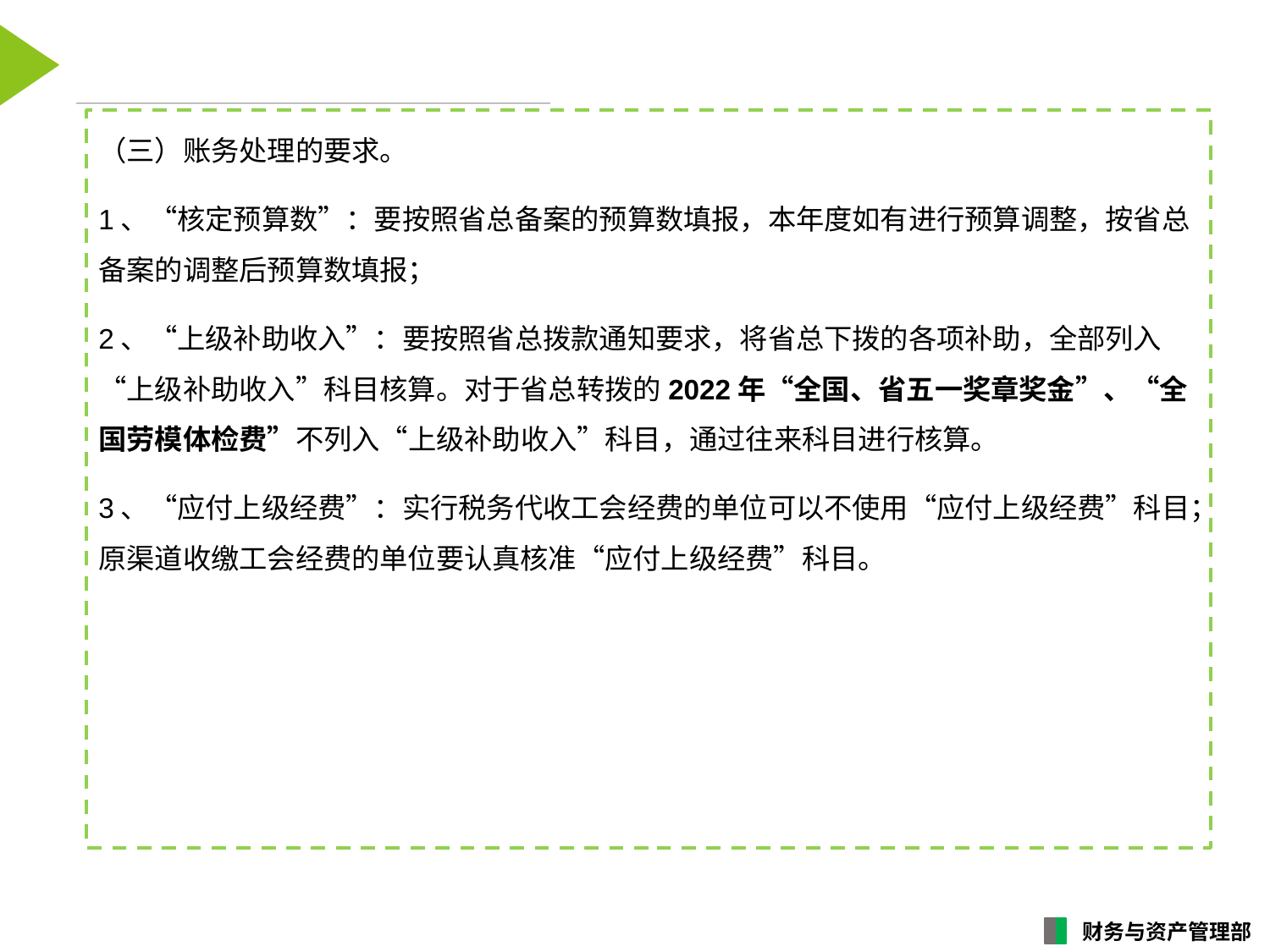

（三）账务处理的要求。
1、“核定预算数”：要按照省总备案的预算数填报，本年度如有进行预算调整，按省总备案的调整后预算数填报；
2、“上级补助收入”：要按照省总拨款通知要求，将省总下拨的各项补助，全部列入“上级补助收入”科目核算。对于省总转拨的2022年“全国、省五一奖章奖金”、“全国劳模体检费”不列入“上级补助收入”科目，通过往来科目进行核算。
3、“应付上级经费”：实行税务代收工会经费的单位可以不使用“应付上级经费”科目；原渠道收缴工会经费的单位要认真核准“应付上级经费”科目。